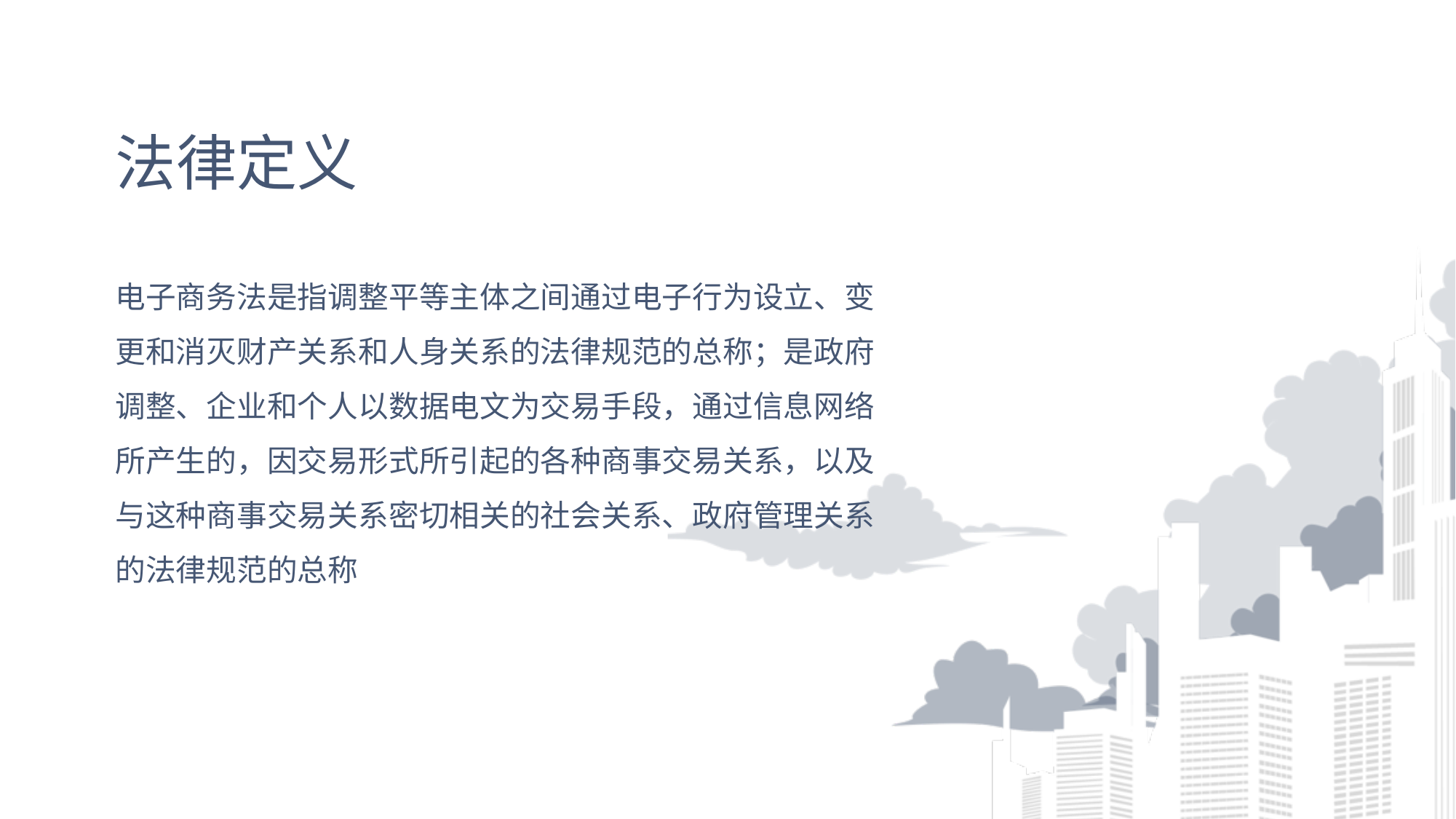

# 法律定义
电子商务法是指调整平等主体之间通过电子行为设立、变更和消灭财产关系和人身关系的法律规范的总称；是政府调整、企业和个人以数据电文为交易手段，通过信息网络所产生的，因交易形式所引起的各种商事交易关系，以及与这种商事交易关系密切相关的社会关系、政府管理关系的法律规范的总称